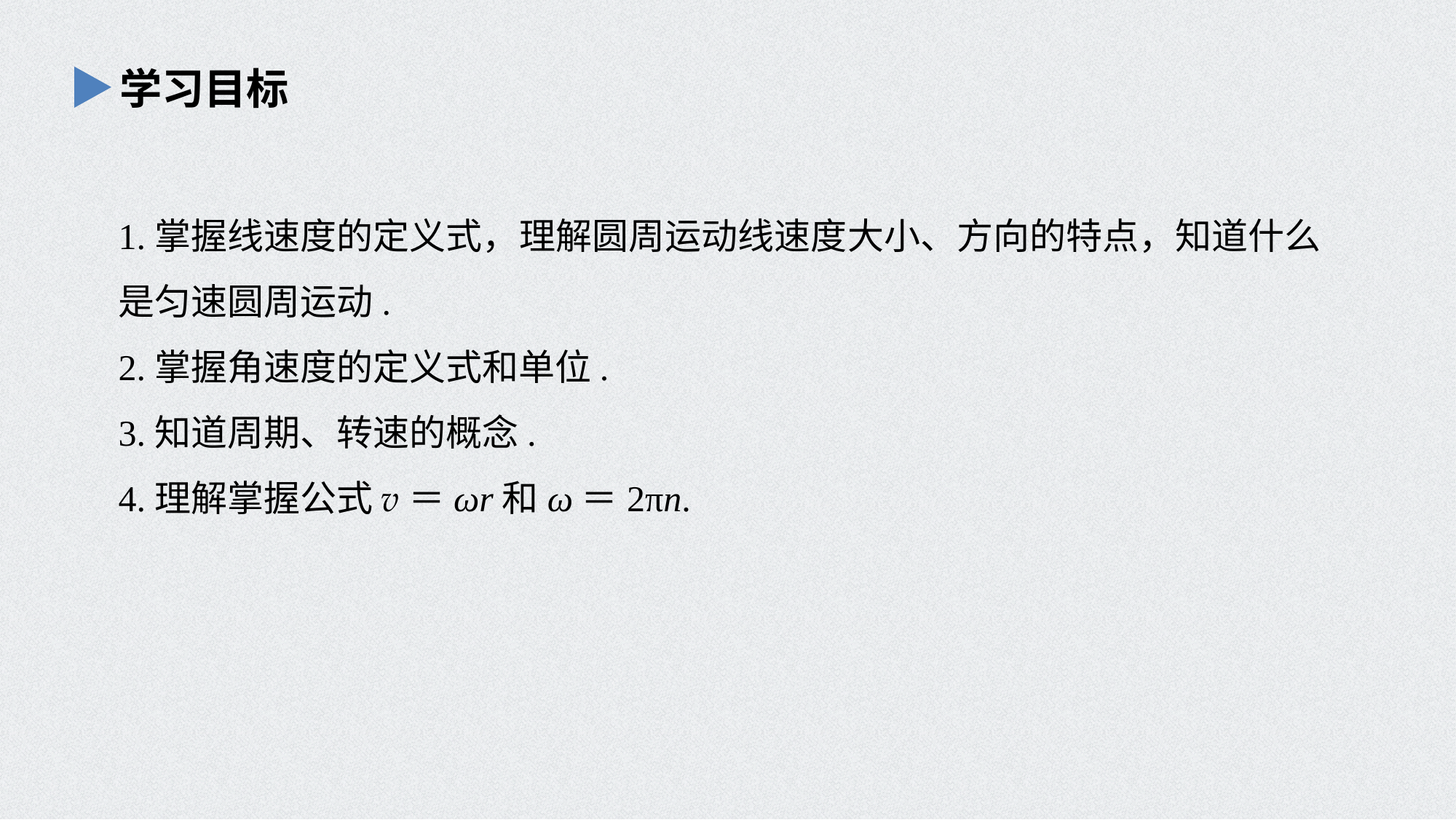

学习目标

1.掌握线速度的定义式，理解圆周运动线速度大小、方向的特点，知道什么是匀速圆周运动.
2.掌握角速度的定义式和单位.
3.知道周期、转速的概念.
4.理解掌握公式v＝ωr和ω＝2πn.